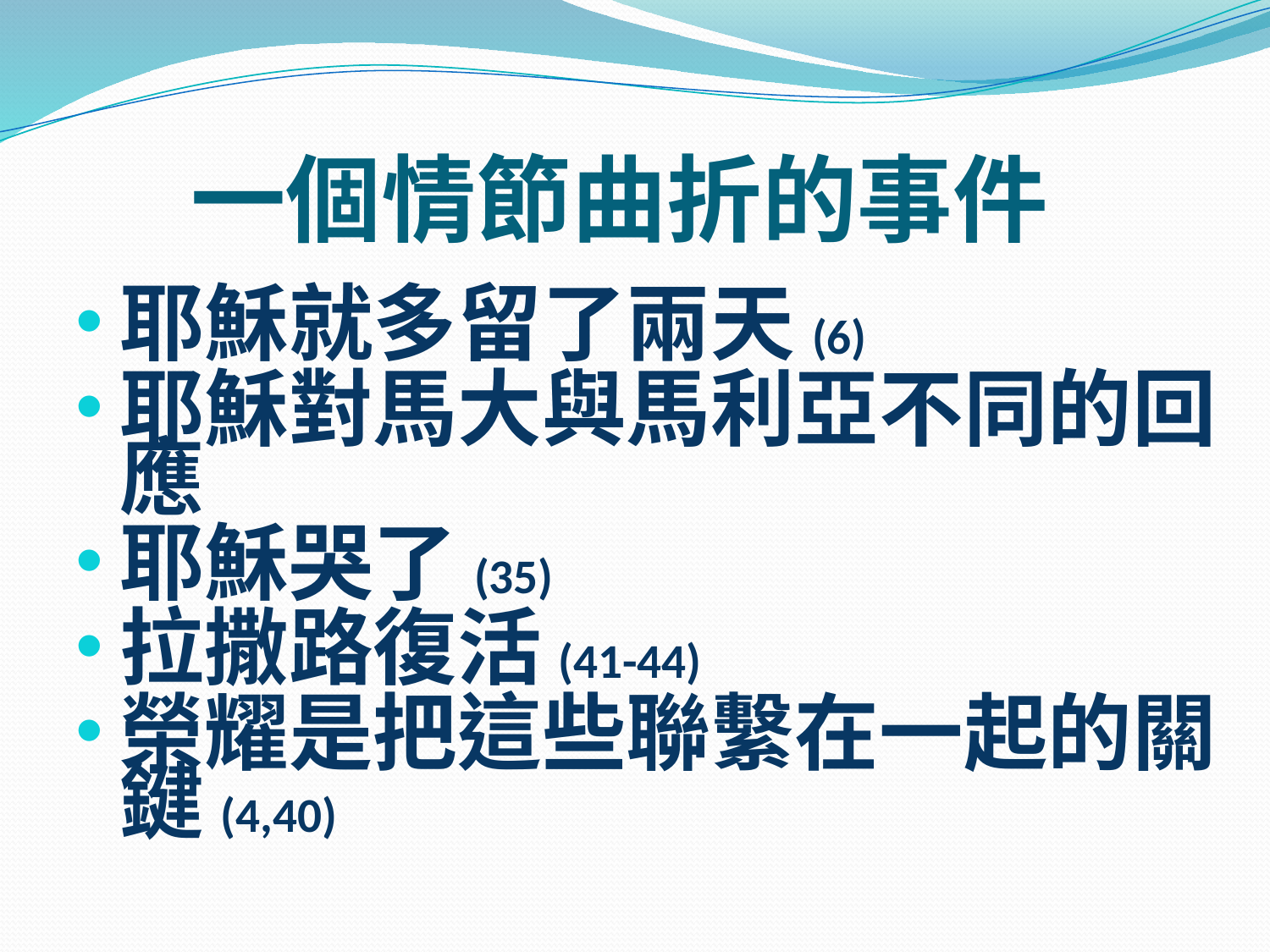

# 一個情節曲折的事件
耶穌就多留了兩天(6)
耶穌對馬大與馬利亞不同的回應
耶穌哭了(35)
拉撒路復活(41-44)
榮耀是把這些聯繫在一起的關鍵(4,40)